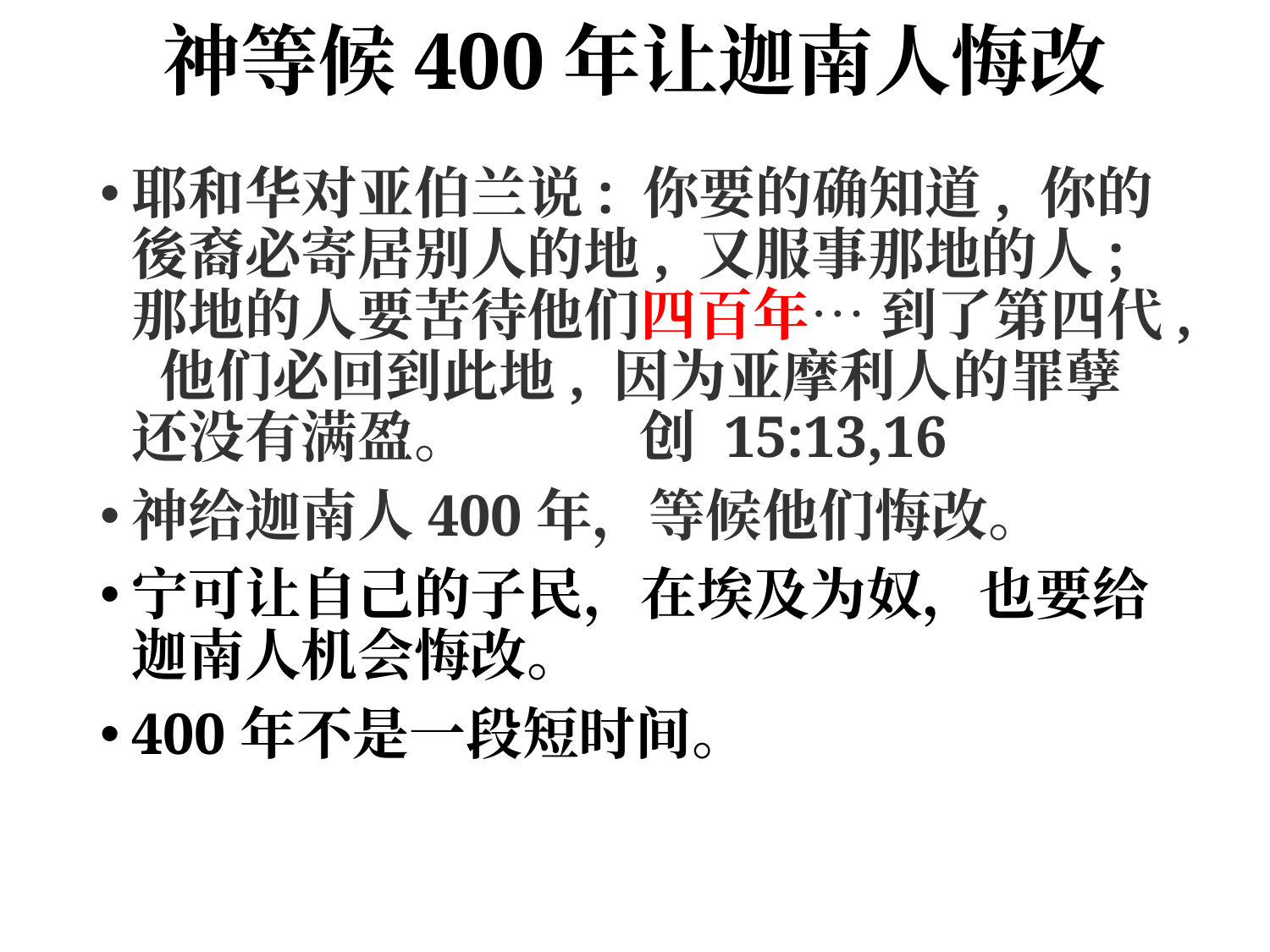

# 神等候400年让迦南人悔改
耶和华对亚伯兰说: 你要的确知道, 你的後裔必寄居别人的地, 又服事那地的人; 那地的人要苦待他们四百年… 到了第四代, 他们必回到此地, 因为亚摩利人的罪孽还没有满盈。		创 15:13,16
神给迦南人400年，等候他们悔改。
宁可让自己的子民，在埃及为奴，也要给迦南人机会悔改。
400年不是一段短时间。